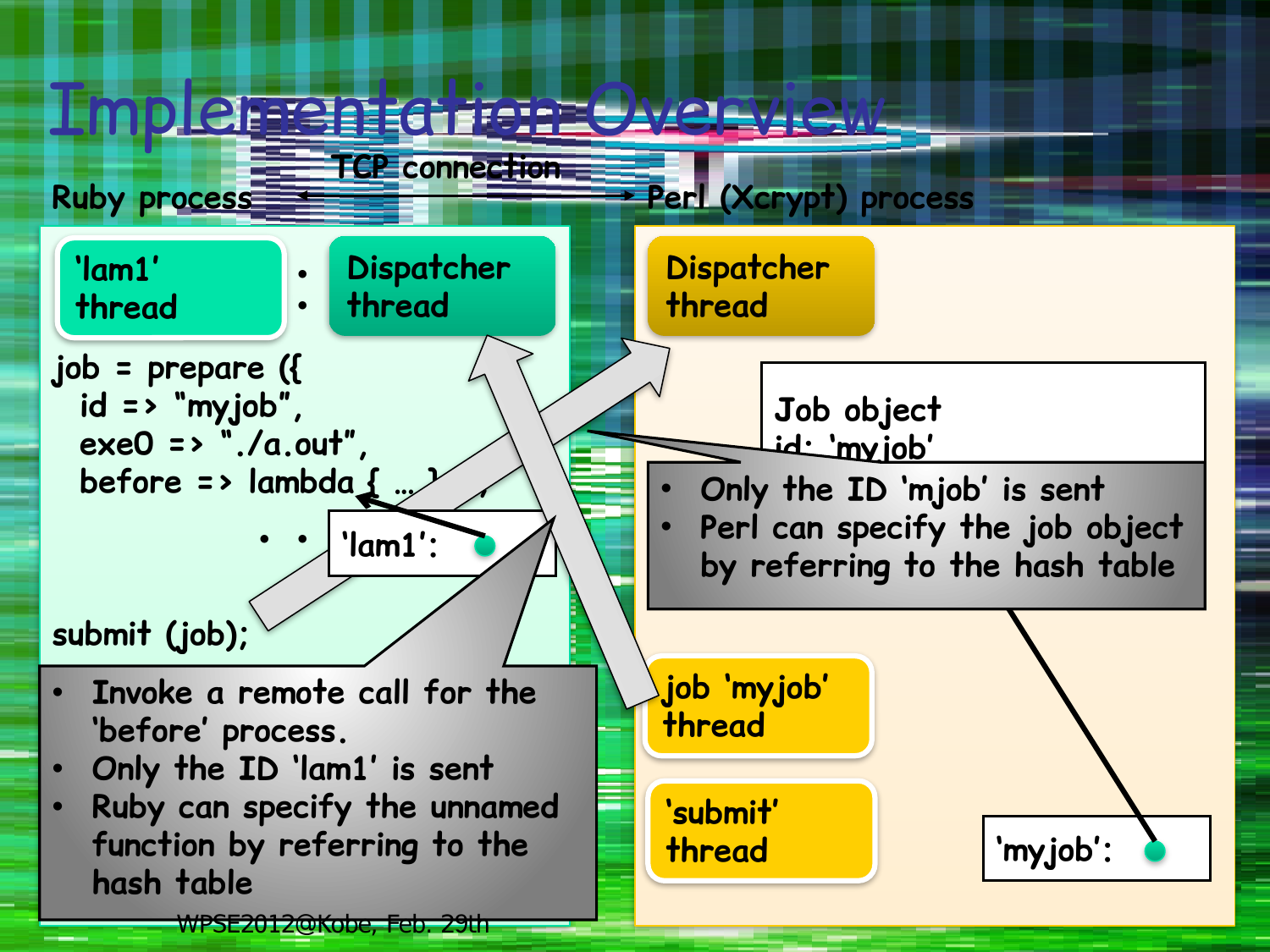

# Implementation Overview
TCP connection
Ruby process
Perl (Xcrypt) process

job = prepare ({
  id => “myjob”,
  exe0 => “./a.out”,
  before => lambda { … },});

submit (job);

sync (job);

Dispatcher
thread
Dispatcher
thread
‘lam1’
thread
・・・
Job object
id: ‘myjob’
exe0: ‘./a.out’
before: sub {rcall(‘lam1’)}

Only the ID ‘mjob’ is sent
Perl can specify the job object
by referring to the hash table

・・・
‘lam1’:

job ‘myjob’
thread
Invoke a remote call for the
‘before’ process.
Only the ID ‘lam1’ is sent
Ruby can specify the unnamed
function by referring to the
hash table

・・・
‘submit’
thread
‘myjob’:

WPSE2012@Kobe, Feb. 29th